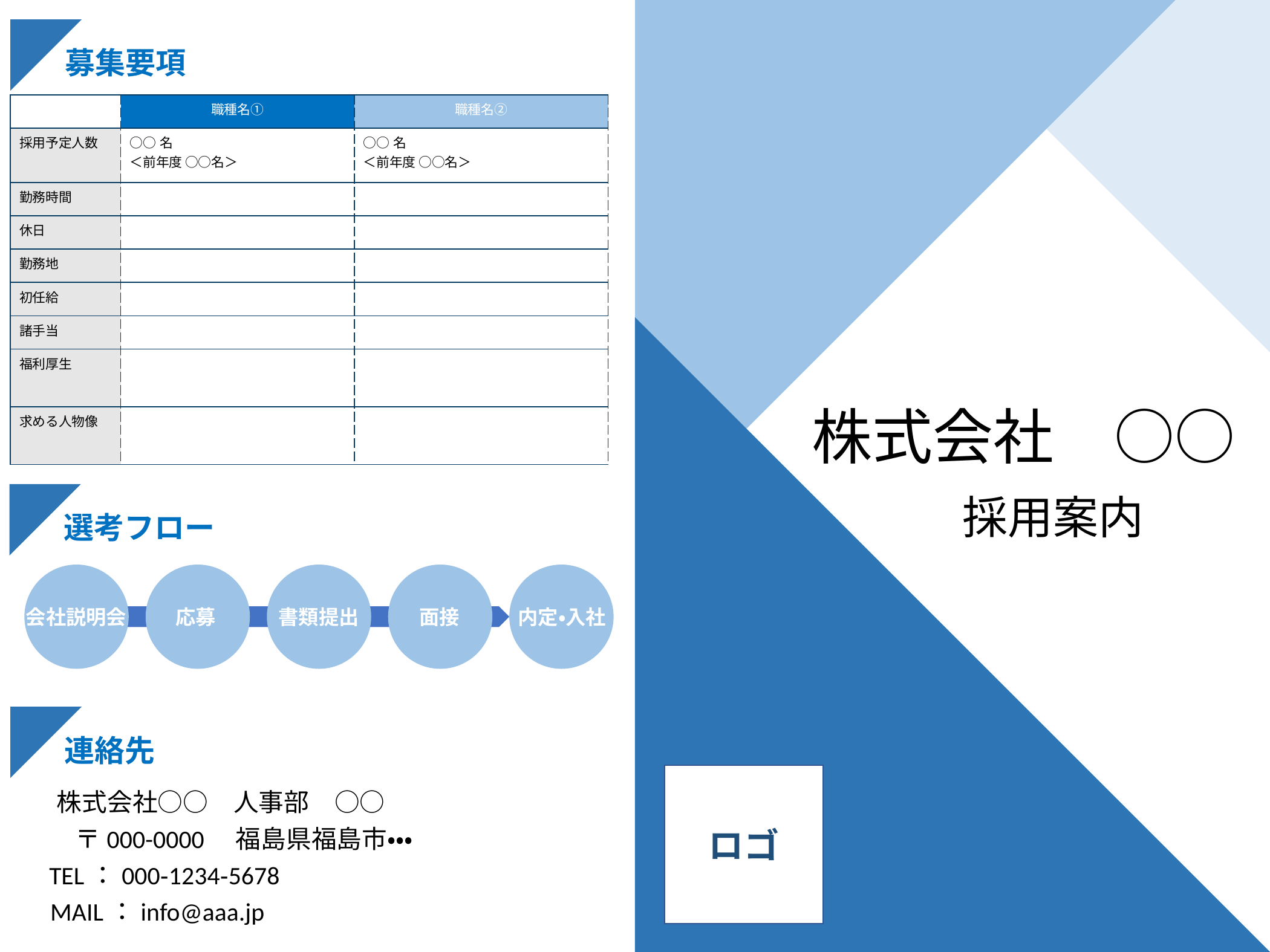

募集要項
|  | 職種名① | 職種名② |
| --- | --- | --- |
| 採用予定人数 | ○○名 ＜前年度 ○○名＞ | ○○名 ＜前年度 ○○名＞ |
| 勤務時間 |  |  |
| 休日 |  |  |
| 勤務地 |  |  |
| 初任給 |  |  |
| 諸手当 |  |  |
| 福利厚生 |  |  |
| 求める人物像 |  |  |

株式会社　○○
採用案内

選考フロー

会社説明会
応募
書類提出
面接
内定・入社

連絡先
ロゴ
株式会社○○　人事部　○○
〒000-0000　福島県福島市・・・
TEL：000‐1234‐5678
MAIL：info@aaa.jp